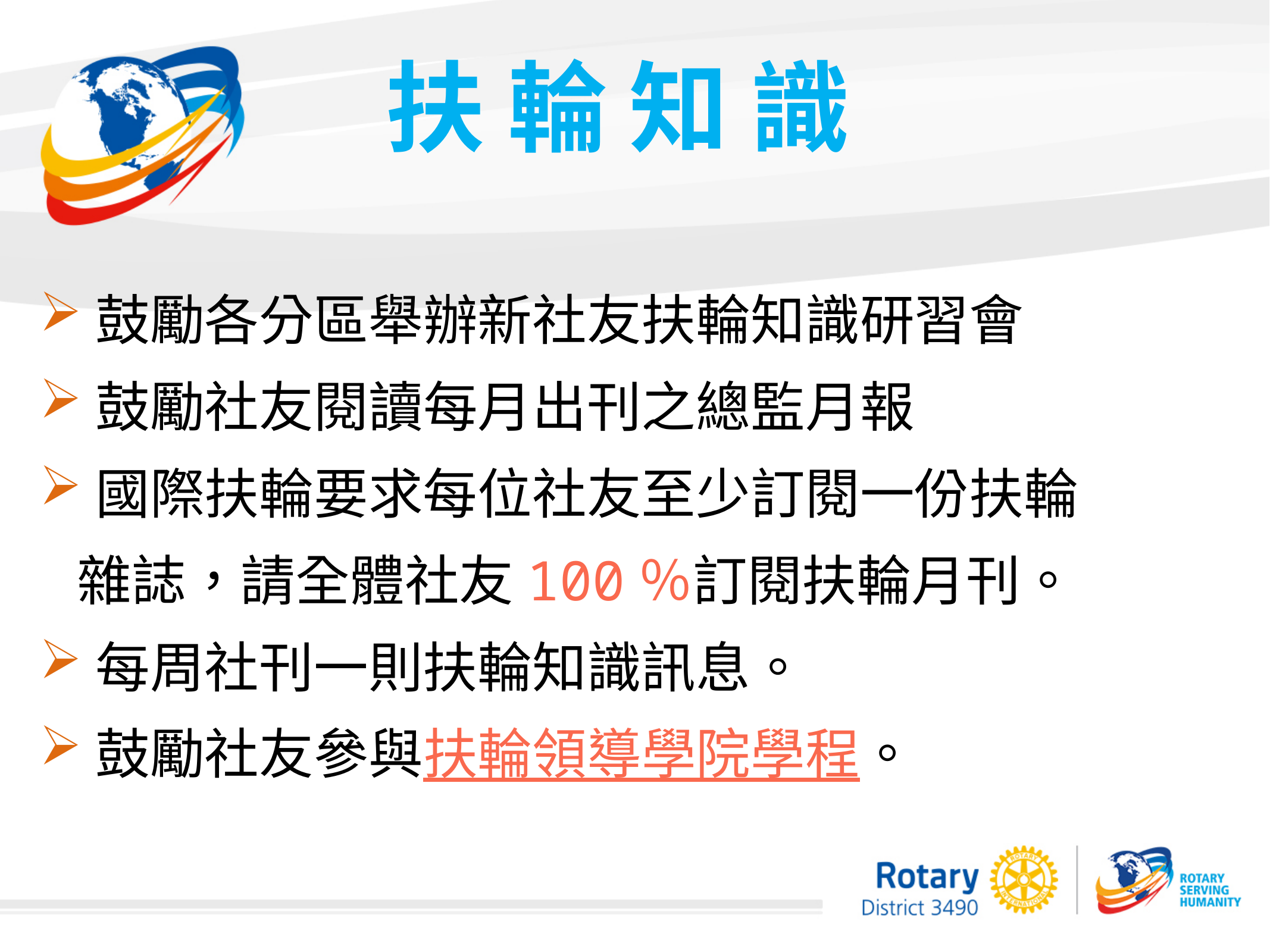

扶 輪 知 識
鼓勵各分區舉辦新社友扶輪知識研習會
鼓勵社友閱讀每月出刊之總監月報
國際扶輪要求每位社友至少訂閱一份扶輪
  雜誌，請全體社友100％訂閱扶輪月刊。
每周社刊一則扶輪知識訊息。
鼓勵社友參與扶輪領導學院學程。